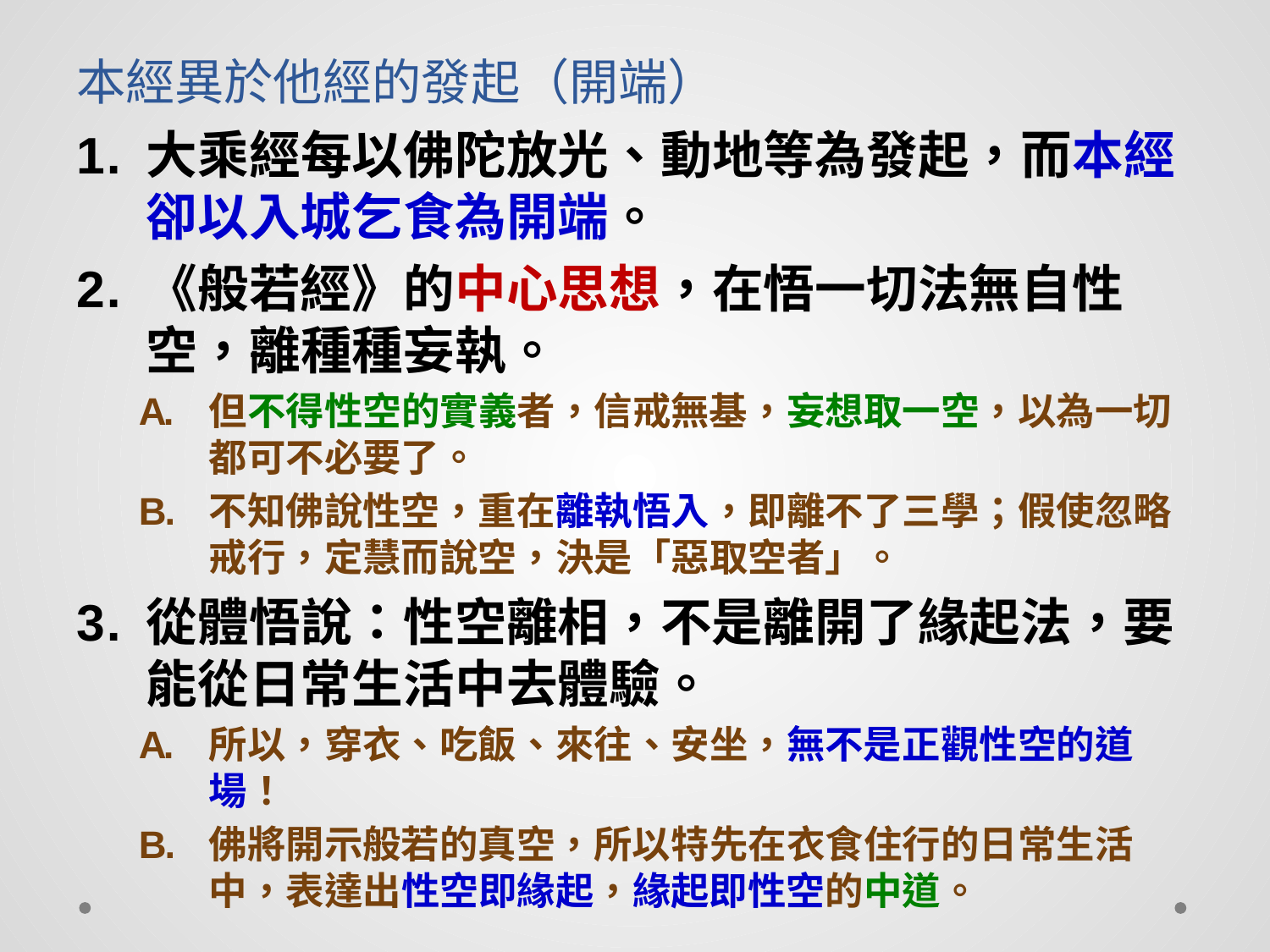

# 本經異於他經的發起（開端）
大乘經每以佛陀放光、動地等為發起，而本經卻以入城乞食為開端。
《般若經》的中心思想，在悟一切法無自性空，離種種妄執。
但不得性空的實義者，信戒無基，妄想取一空，以為一切都可不必要了。
不知佛說性空，重在離執悟入，即離不了三學；假使忽略戒行，定慧而說空，決是「惡取空者」。
從體悟說：性空離相，不是離開了緣起法，要能從日常生活中去體驗。
所以，穿衣、吃飯、來往、安坐，無不是正觀性空的道場！
佛將開示般若的真空，所以特先在衣食住行的日常生活中，表達出性空即緣起，緣起即性空的中道。